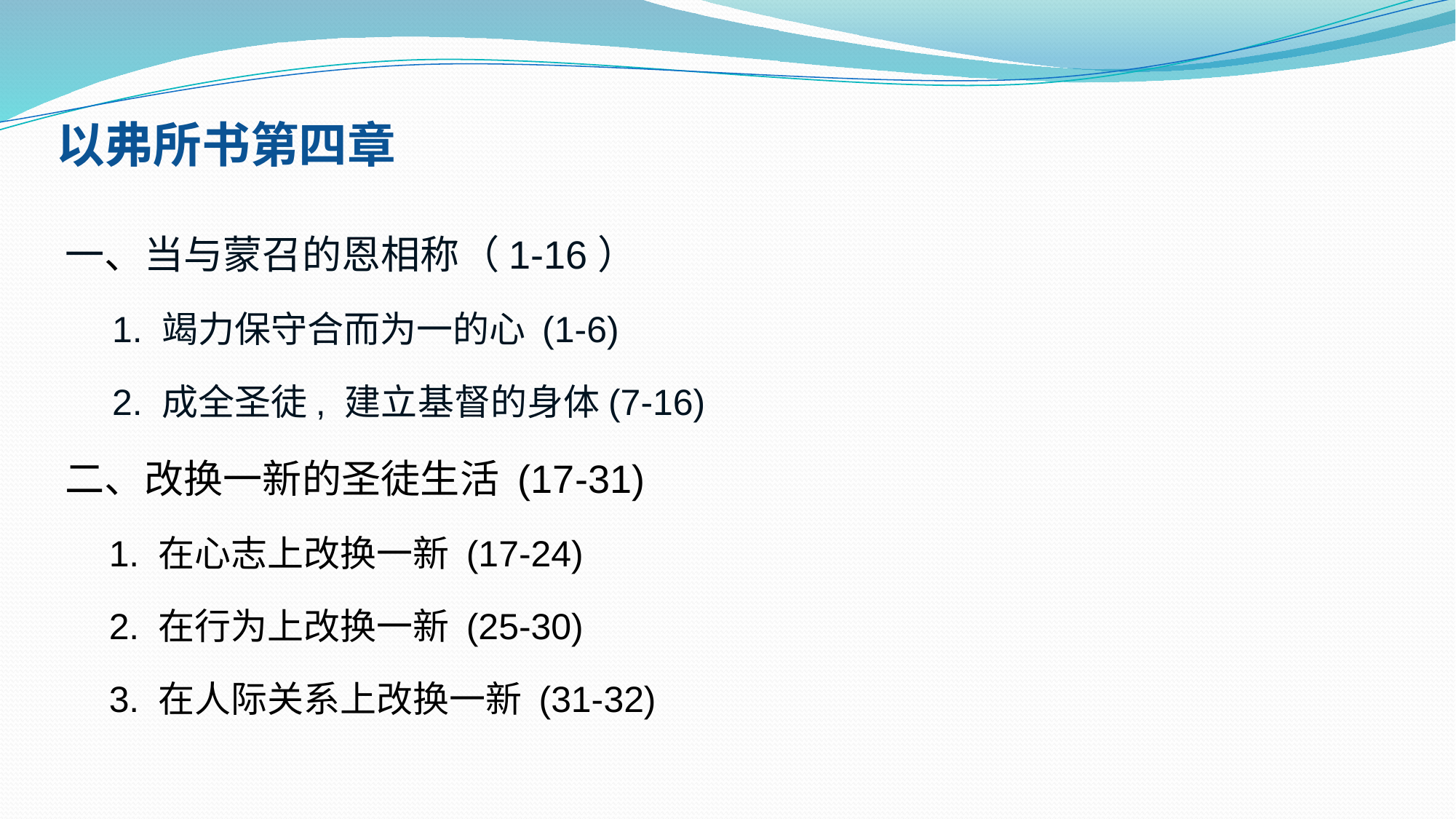

以弗所书第四章
一、当与蒙召的恩相称（1-16）
1. 竭力保守合而为一的心 (1-6)
2. 成全圣徒, 建立基督的身体(7-16)
二、改换一新的圣徒生活 (17-31)
1. 在心志上改换一新 (17-24)
2. 在行为上改换一新 (25-30)
3. 在人际关系上改换一新 (31-32)